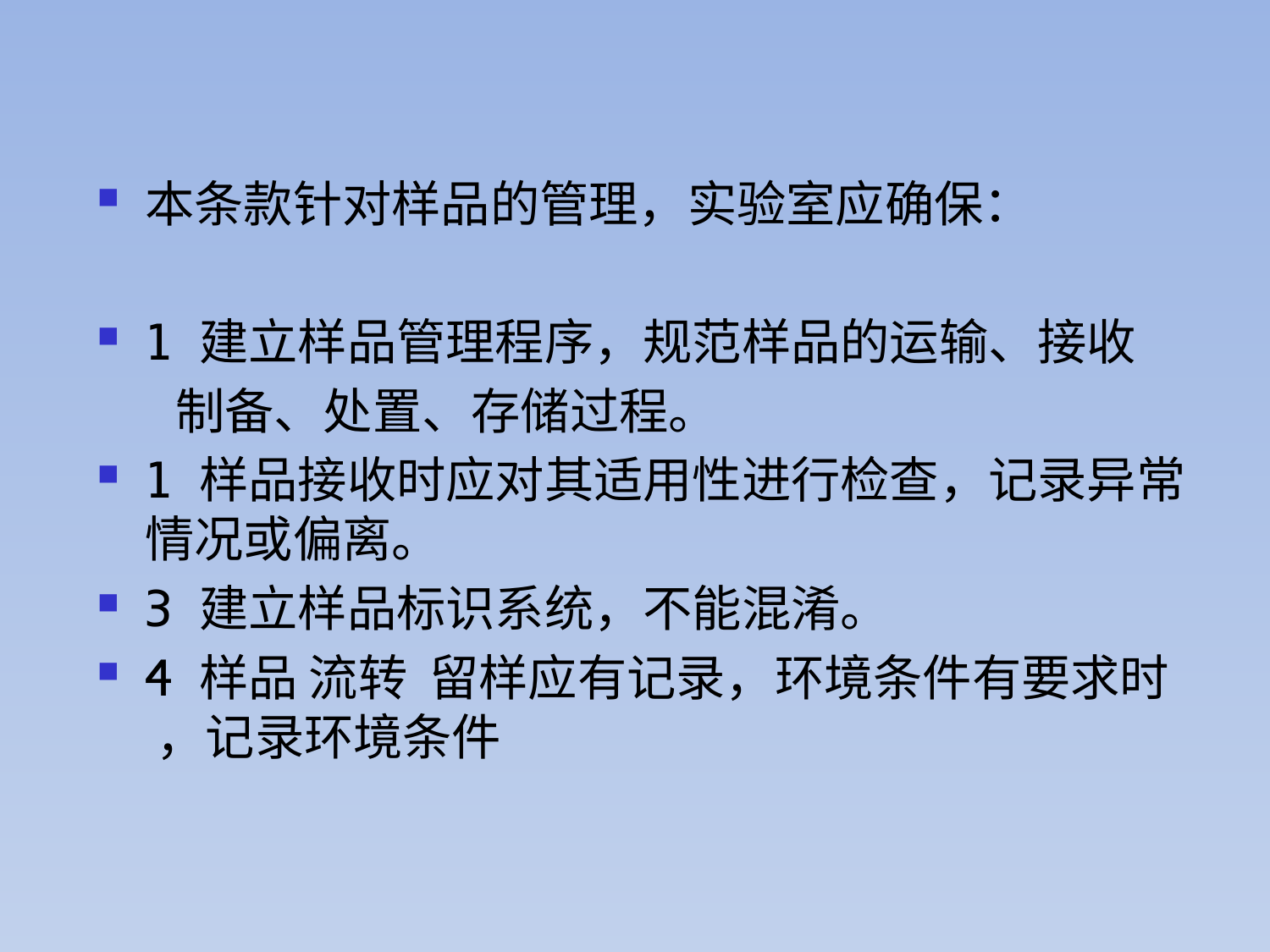

本条款针对样品的管理，实验室应确保：

1 建立样品管理程序，规范样品的运输、接收
      制备、处置、存储过程。
1 样品接收时应对其适用性进行检查，记录异常情况或偏离。
3 建立样品标识系统，不能混淆。
4 样品 流转  留样应有记录，环境条件有要求时 ，记录环境条件